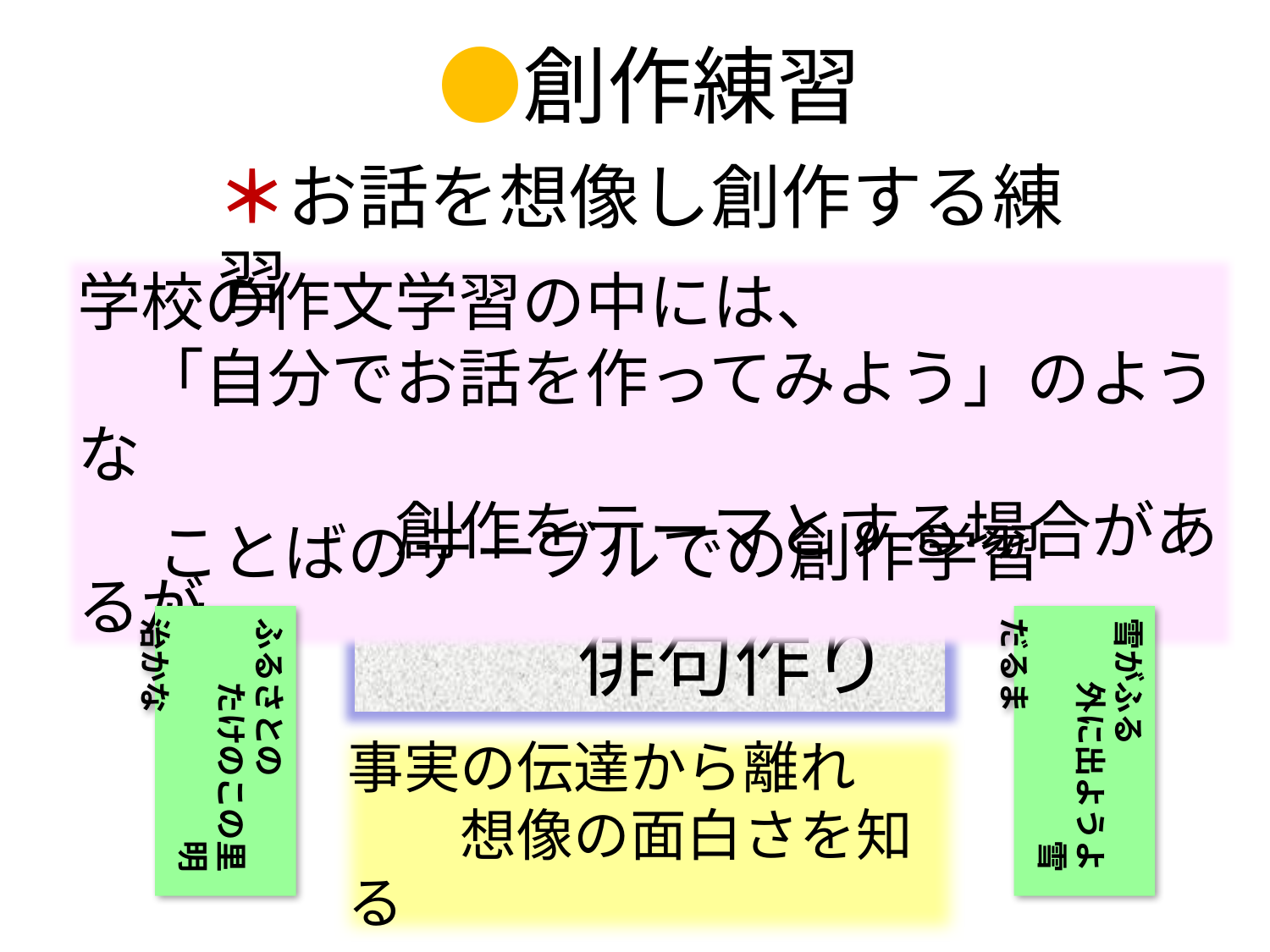

●創作練習
＊お話を想像し創作する練習
学校の作文学習の中には、
　「自分でお話を作ってみよう」のような
　　　　　創作をテーマとする場合があるが
ことばのテーブルでの創作学習は
ふるさとの
　　たけのこの里
　　　　　　　明治かな
　　　俳句作り
雪がふる
　　外に出ようよ
　　　　　　　雪だるま
事実の伝達から離れ
　　想像の面白さを知る